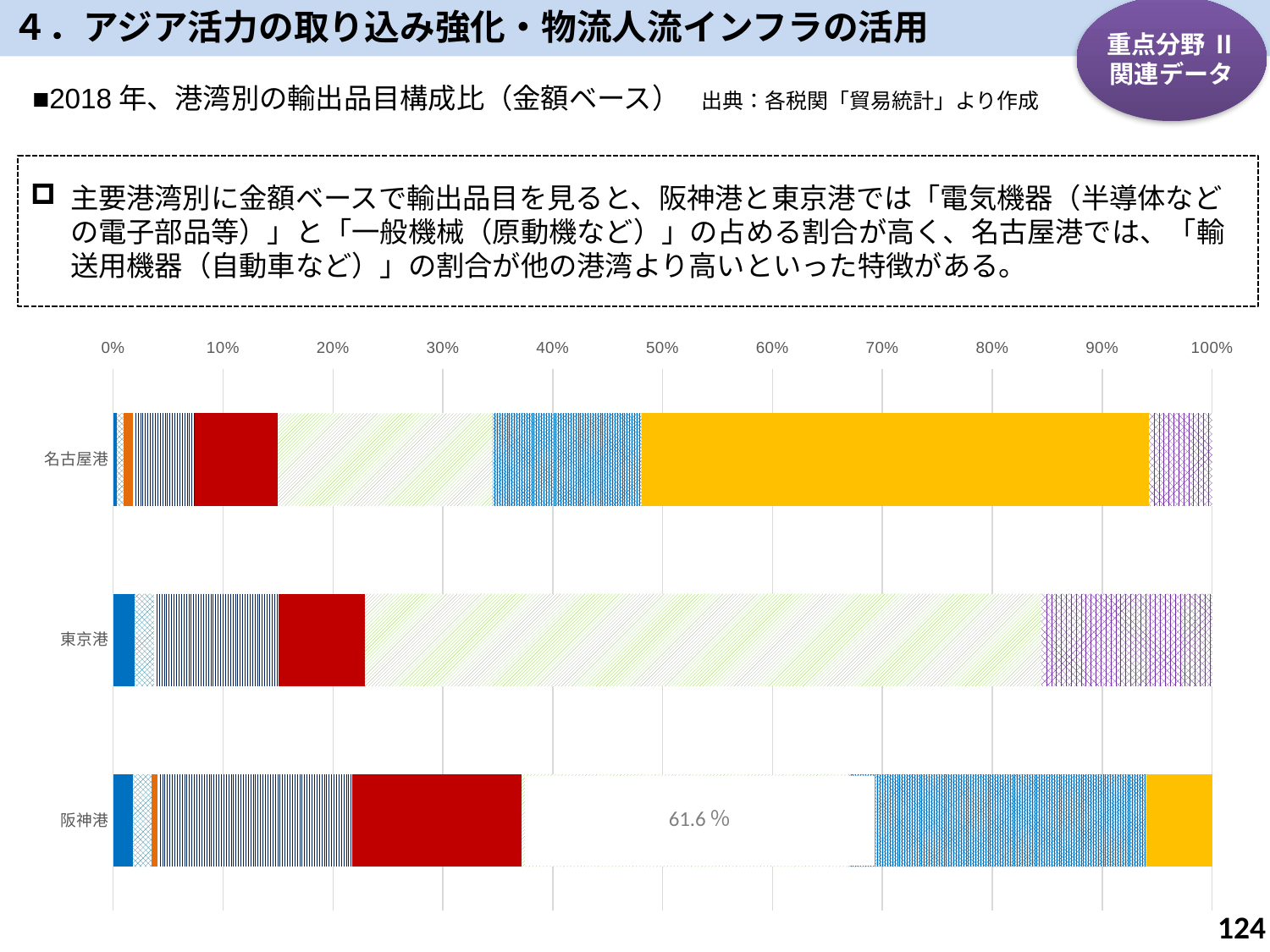

４．アジア活力の取り込み強化・物流人流インフラの活用
重点分野 Ⅱ
関連データ
■2018年、港湾別の輸出品目構成比（金額ベース）　出典：各税関「貿易統計」より作成
主要港湾別に金額ベースで輸出品目を見ると、阪神港と東京港では「電気機器（半導体などの電子部品等）」と「一般機械（原動機など）」の占める割合が高く、名古屋港では、「輸送用機器（自動車など）」の割合が他の港湾より高いといった特徴がある。

### Chart

| Category | 1.食料品 | 2.原料品 | 3.鉱物性燃料 | 4.化学製品 | 5.原料別製品 | 6.一般機械 | 7.電気機器 | 8.輸送用機器 | 9.その他 |
|---|---|---|---|---|---|---|---|---|---|
| 阪神港 | 0.016191859179668373 | 0.015705699307075525 | 0.004789308871451841 | 0.161111660496086 | 0.1401344718716809 | 0.2701722453477247 | 0.2461632899885234 | 0.054735592354894856 | 0.0 |
| 東京港 | 0.01926021633833555 | 0.01824669809293892 | 0.0 | 0.11323015359654341 | 0.07803916277050317 | 0.6159656608644414 | None | None | 0.15525810833723766 |
| 名古屋港 | 0.003296616441239056 | 0.006543691174054695 | 0.008348469135684052 | 0.05627389623273305 | 0.07546813744769935 | 0.19512935633023926 | 0.1357448450276463 | 0.46178592774209865 | 0.05740906046860548 |
124